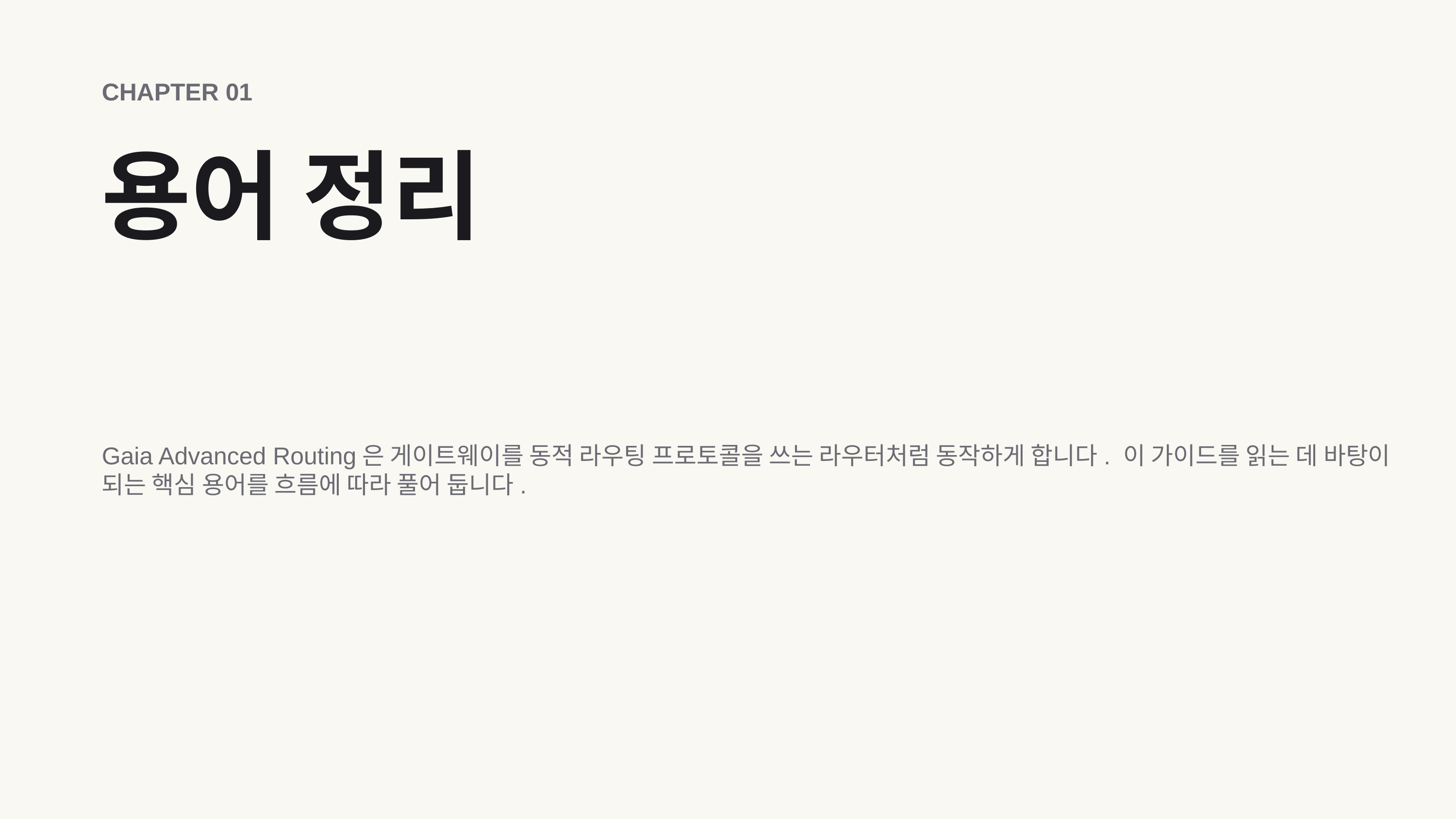

CHAPTER 01
용어 정리
Gaia Advanced Routing은 게이트웨이를 동적 라우팅 프로토콜을 쓰는 라우터처럼 동작하게 합니다. 이 가이드를 읽는 데 바탕이 되는 핵심 용어를 흐름에 따라 풀어 둡니다.